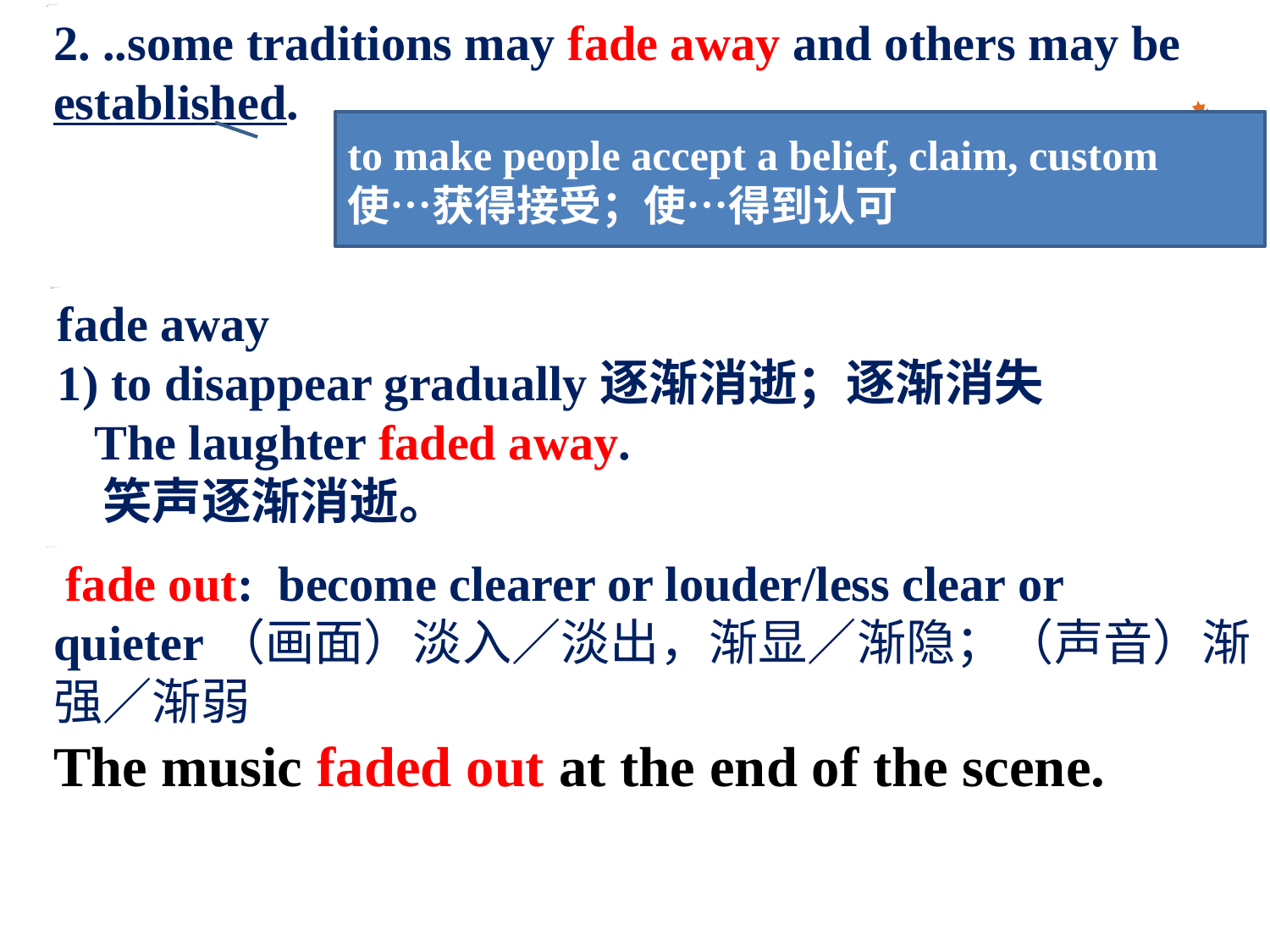

2. ..some traditions may fade away and others may be established.
to make people accept a belief, claim, custom
使…获得接受；使…得到认可
fade away
1) to disappear gradually逐渐消逝；逐渐消失
   The laughter faded away.
   笑声逐渐消逝。

 fade out:  become clearer or louder/less clear or quieter（画面）淡入／淡出，渐显／渐隐；（声音）渐强／渐弱
The music faded out at the end of the scene.